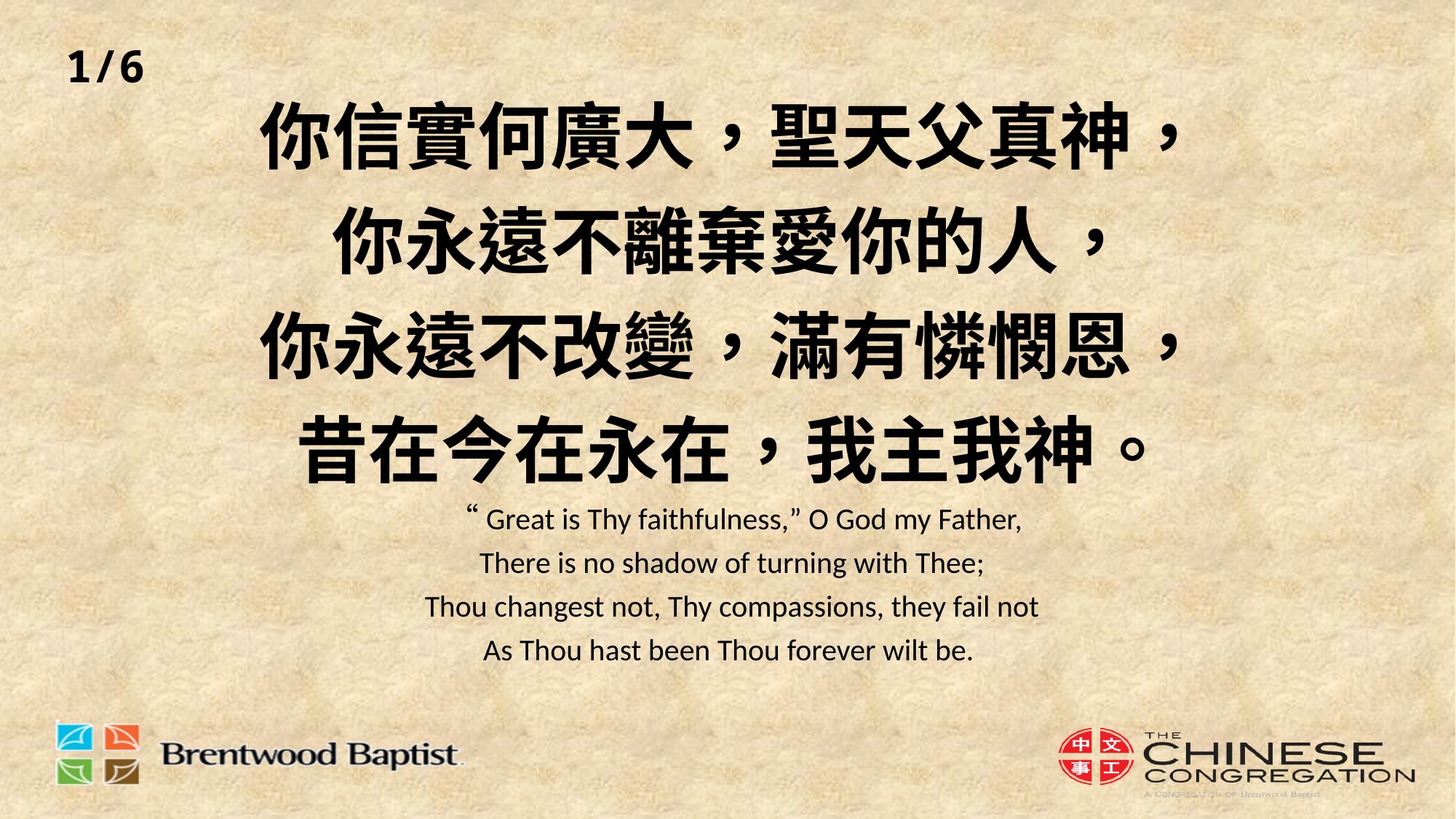

1/6
# 你信實何廣大，聖天父真神， 你永遠不離棄愛你的人， 你永遠不改變，滿有憐憫恩， 昔在今在永在，我主我神。 “Great is Thy faithfulness,” O God my Father, There is no shadow of turning with Thee; Thou changest not, Thy compassions, they fail not As Thou hast been Thou forever wilt be.